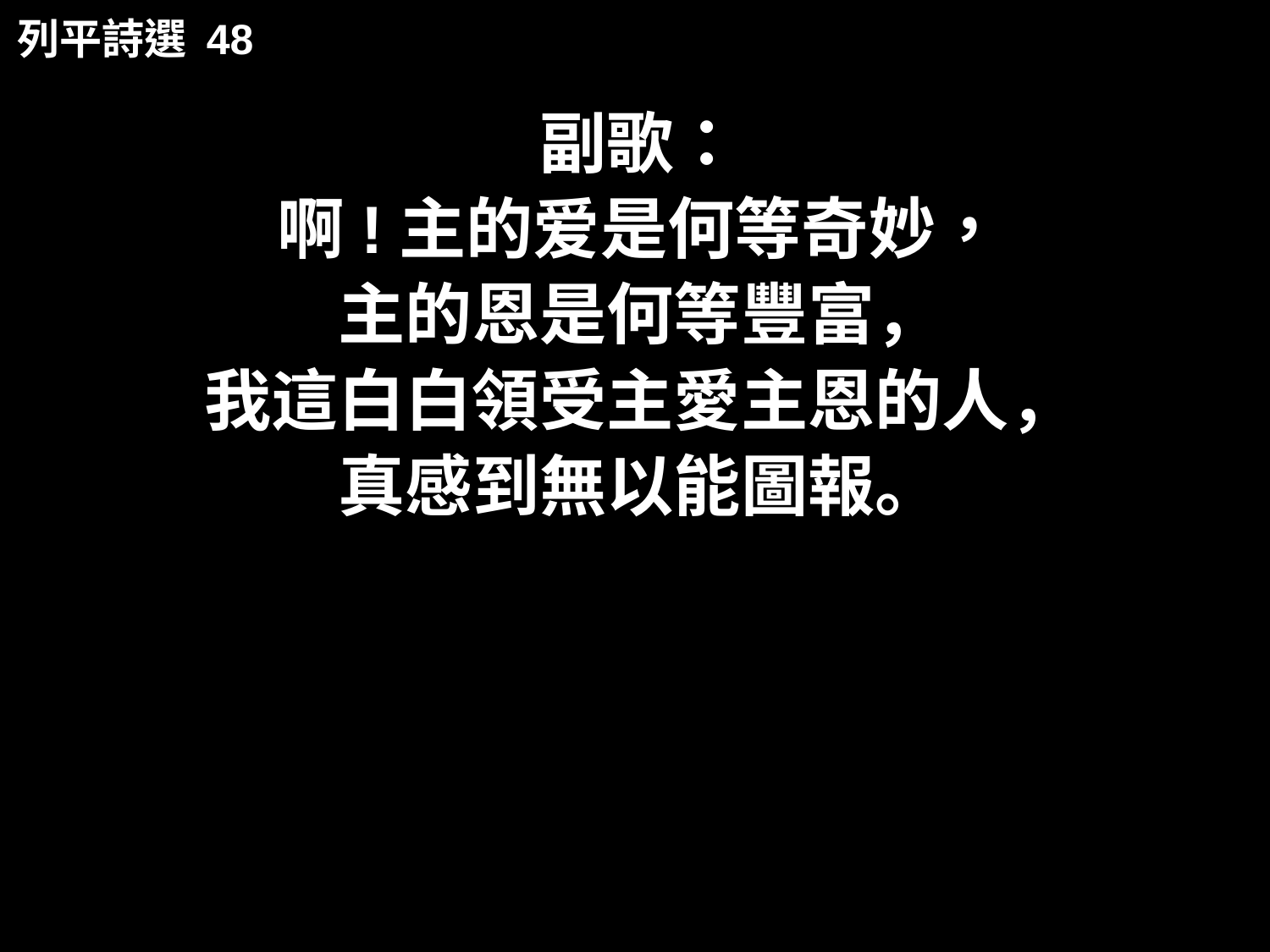

列平詩選 48

副歌：
啊!主的爱是何等奇妙，
主的恩是何等豐富，
我這白白領受主愛主恩的人，
真感到無以能圖報。